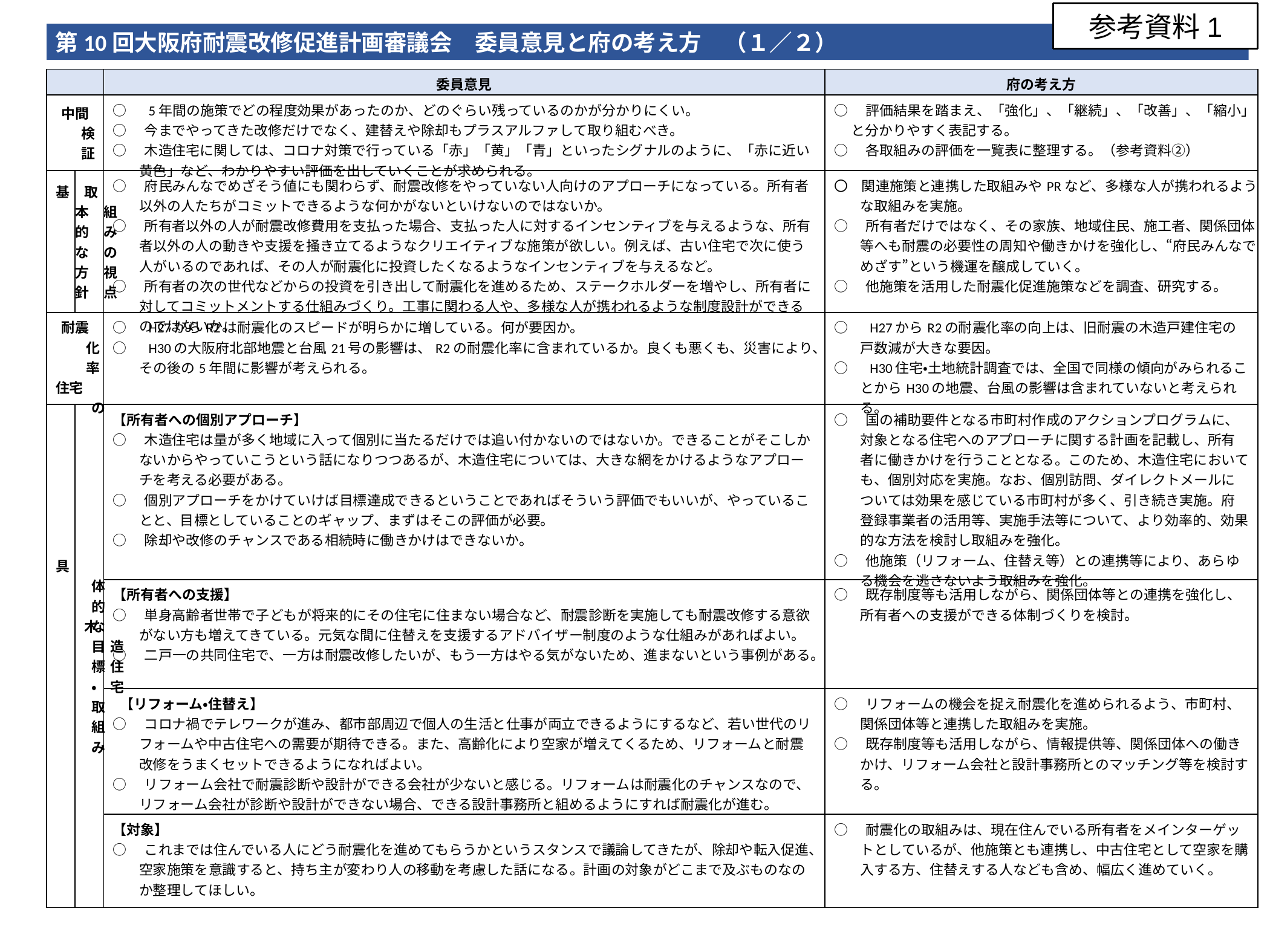

参考資料1
第10回大阪府耐震改修促進計画審議会　委員意見と府の考え方　（１／２）
|  |  | 委員意見 | 府の考え方 |
| --- | --- | --- | --- |
| 中間検証 |  | ○　5年間の施策でどの程度効果があったのか、どのぐらい残っているのかが分かりにくい。 ○　今までやってきた改修だけでなく、建替えや除却もプラスアルファして取り組むべき。 ○　木造住宅に関しては、コロナ対策で行っている「赤」「黄」「青」といったシグナルのように、「赤に近い黄色」など、わかりやすい評価を出していくことが求められる。 | ○　評価結果を踏まえ、「強化」、「継続」、「改善」、「縮小」と分かりやすく表記する。 ○　各取組みの評価を一覧表に整理する。（参考資料②） |
| 基本的な方針 | 取組みの視点 | ○　府民みんなでめざそう値にも関わらず、耐震改修をやっていない人向けのアプローチになっている。所有者以外の人たちがコミットできるような何かがないといけないのではないか。 ○　所有者以外の人が耐震改修費用を支払った場合、支払った人に対するインセンティブを与えるような、所有者以外の人の動きや支援を掻き立てるようなクリエイティブな施策が欲しい。例えば、古い住宅で次に使う人がいるのであれば、その人が耐震化に投資したくなるようなインセンティブを与えるなど。 ○　所有者の次の世代などからの投資を引き出して耐震化を進めるため、ステークホルダーを増やし、所有者に対してコミットメントする仕組みづくり。工事に関わる人や、多様な人が携われるような制度設計ができるのではないか。 | 〇　関連施策と連携した取組みやPRなど、多様な人が携われるような取組みを実施。 ○　所有者だけではなく、その家族、地域住民、施工者、関係団体等へも耐震の必要性の周知や働きかけを強化し、“府民みんなでめざす”という機運を醸成していく。 ○　他施策を活用した耐震化促進施策などを調査、研究する。 |
| 耐震化率 住宅の |  | ○　H27からR2は耐震化のスピードが明らかに増している。何が要因か。 ○　H30の大阪府北部地震と台風21号の影響は、R2の耐震化率に含まれているか。良くも悪くも、災害により、その後の5年間に影響が考えられる。 | ○　H27からR2の耐震化率の向上は、旧耐震の木造戸建住宅の戸数減が大きな要因。 ○　H30住宅・土地統計調査では、全国で同様の傾向がみられることからH30の地震、台風の影響は含まれていないと考えられる。 |
| 具体的な目標・取組み | 木造住宅 | 【所有者への個別アプローチ】 ○　木造住宅は量が多く地域に入って個別に当たるだけでは追い付かないのではないか。できることがそこしかないからやっていこうという話になりつつあるが、木造住宅については、大きな網をかけるようなアプローチを考える必要がある。 ○　個別アプローチをかけていけば目標達成できるということであればそういう評価でもいいが、やっていることと、目標としていることのギャップ、まずはそこの評価が必要。 ○　除却や改修のチャンスである相続時に働きかけはできないか。 | ○　国の補助要件となる市町村作成のアクションプログラムに、対象となる住宅へのアプローチに関する計画を記載し、所有者に働きかけを行うこととなる。このため、木造住宅においても、個別対応を実施。なお、個別訪問、ダイレクトメールについては効果を感じている市町村が多く、引き続き実施。府登録事業者の活用等、実施手法等について、より効率的、効果的な方法を検討し取組みを強化。 ○　他施策（リフォーム、住替え等）との連携等により、あらゆる機会を逃さないよう取組みを強化。 |
|  |  | 【所有者への支援】 ○　単身高齢者世帯で子どもが将来的にその住宅に住まない場合など、耐震診断を実施しても耐震改修する意欲がない方も増えてきている。元気な間に住替えを支援するアドバイザー制度のような仕組みがあればよい。 ○　二戸一の共同住宅で、一方は耐震改修したいが、もう一方はやる気がないため、進まないという事例がある。 | ○　既存制度等も活用しながら、関係団体等との連携を強化し、所有者への支援ができる体制づくりを検討。 |
|  |  | 【リフォーム・住替え】 ○　コロナ禍でテレワークが進み、都市部周辺で個人の生活と仕事が両立できるようにするなど、若い世代のリフォームや中古住宅への需要が期待できる。また、高齢化により空家が増えてくるため、リフォームと耐震改修をうまくセットできるようになればよい。 ○　リフォーム会社で耐震診断や設計ができる会社が少ないと感じる。リフォームは耐震化のチャンスなので、リフォーム会社が診断や設計ができない場合、できる設計事務所と組めるようにすれば耐震化が進む。 | ○　リフォームの機会を捉え耐震化を進められるよう、市町村、関係団体等と連携した取組みを実施。 ○　既存制度等も活用しながら、情報提供等、関係団体への働きかけ、リフォーム会社と設計事務所とのマッチング等を検討する。 |
|  |  | 【対象】 ○　これまでは住んでいる人にどう耐震化を進めてもらうかというスタンスで議論してきたが、除却や転入促進、空家施策を意識すると、持ち主が変わり人の移動を考慮した話になる。計画の対象がどこまで及ぶものなのか整理してほしい。 | ○　耐震化の取組みは、現在住んでいる所有者をメインターゲットとしているが、他施策とも連携し、中古住宅として空家を購入する方、住替えする人なども含め、幅広く進めていく。 |